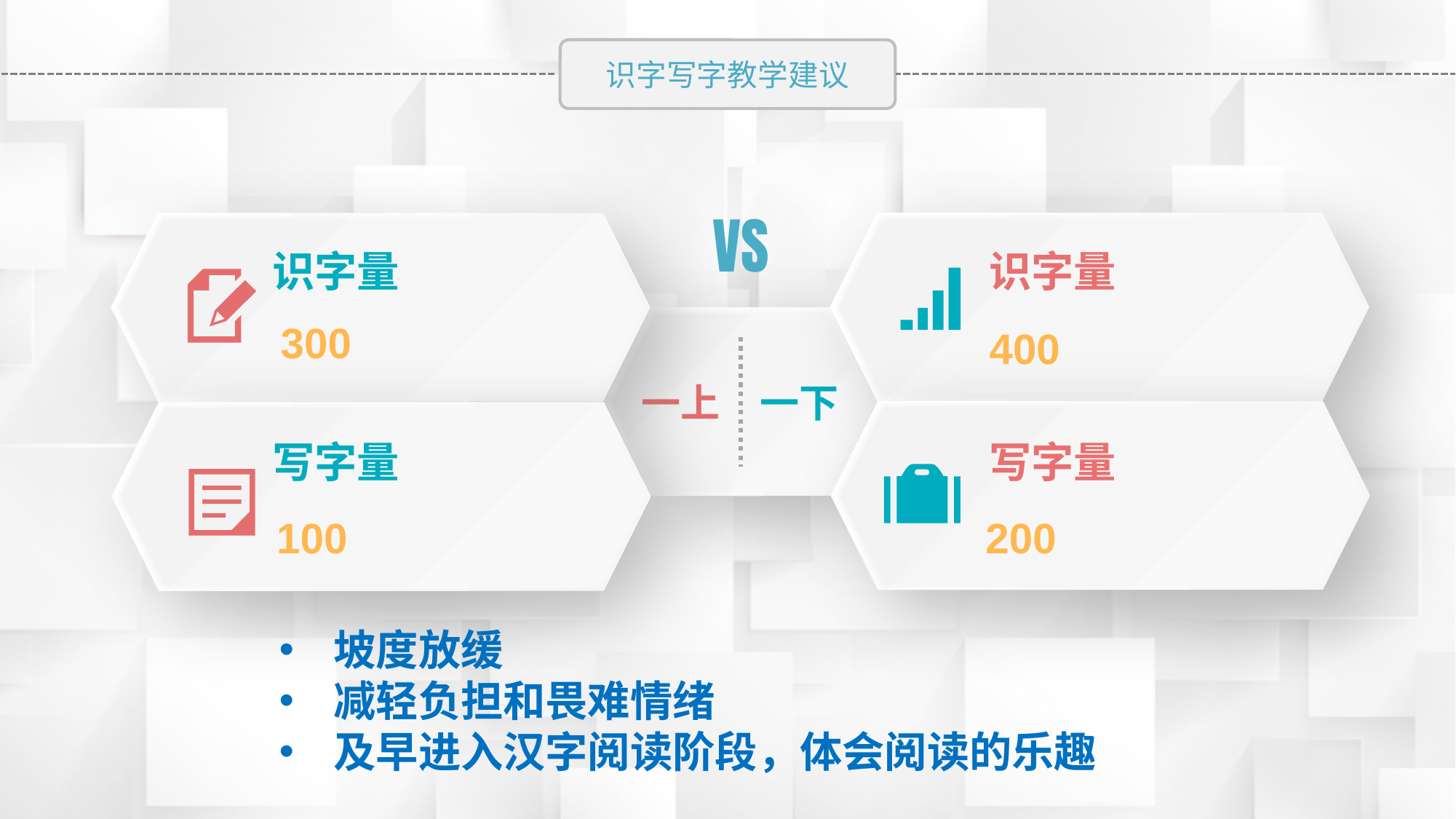

VS

识字量

400

识字量

300

一上
一下

写字量

200

写字量

100
坡度放缓
减轻负担和畏难情绪
及早进入汉字阅读阶段，体会阅读的乐趣